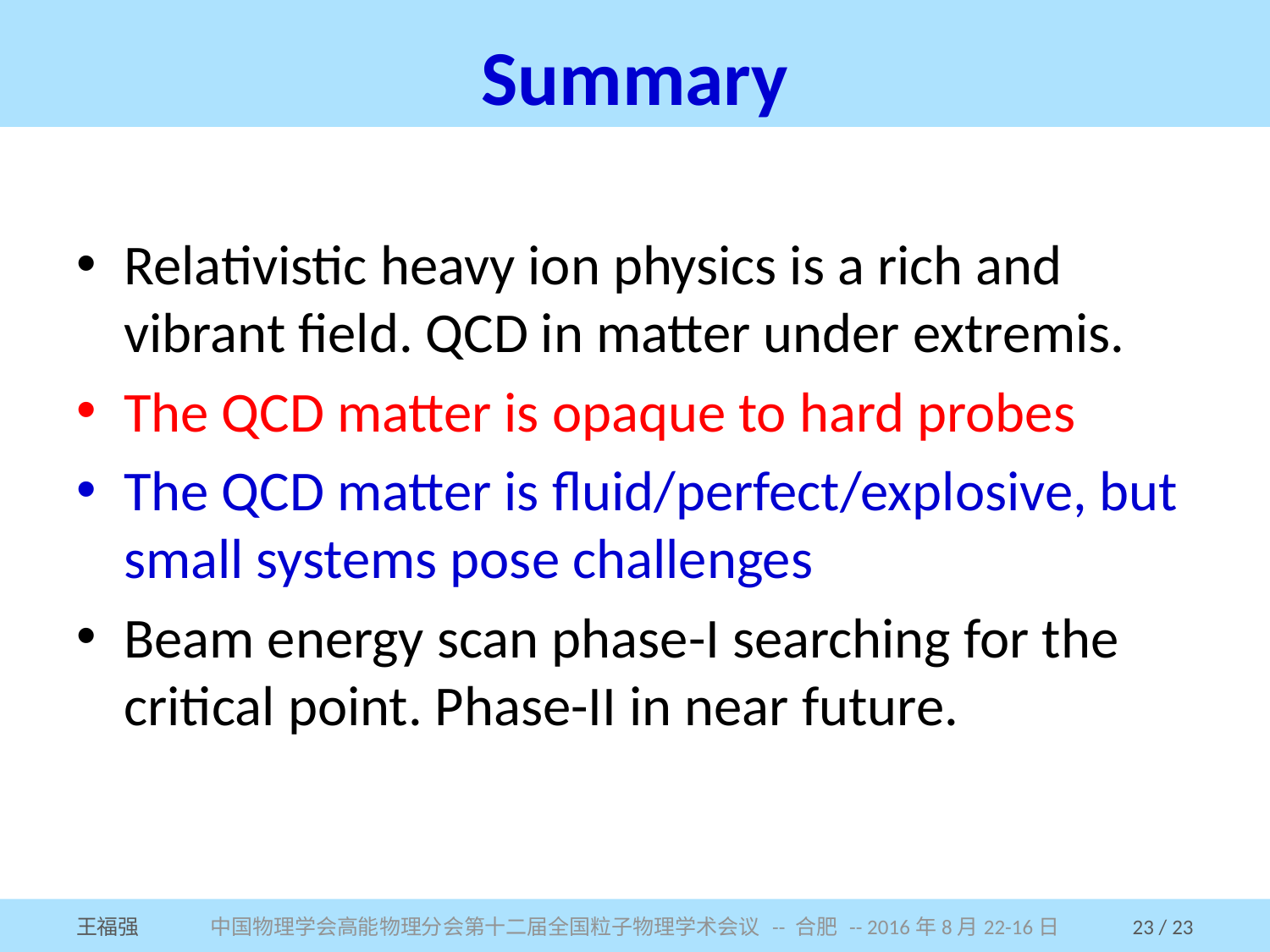

# Summary
Relativistic heavy ion physics is a rich and vibrant field. QCD in matter under extremis.
The QCD matter is opaque to hard probes
The QCD matter is fluid/perfect/explosive, but small systems pose challenges
Beam energy scan phase-I searching for the critical point. Phase-II in near future.
中国物理学会高能物理分会第十二届全国粒子物理学术会议 -- 合肥 -- 2016年8月22-16日
王福强
23 / 23